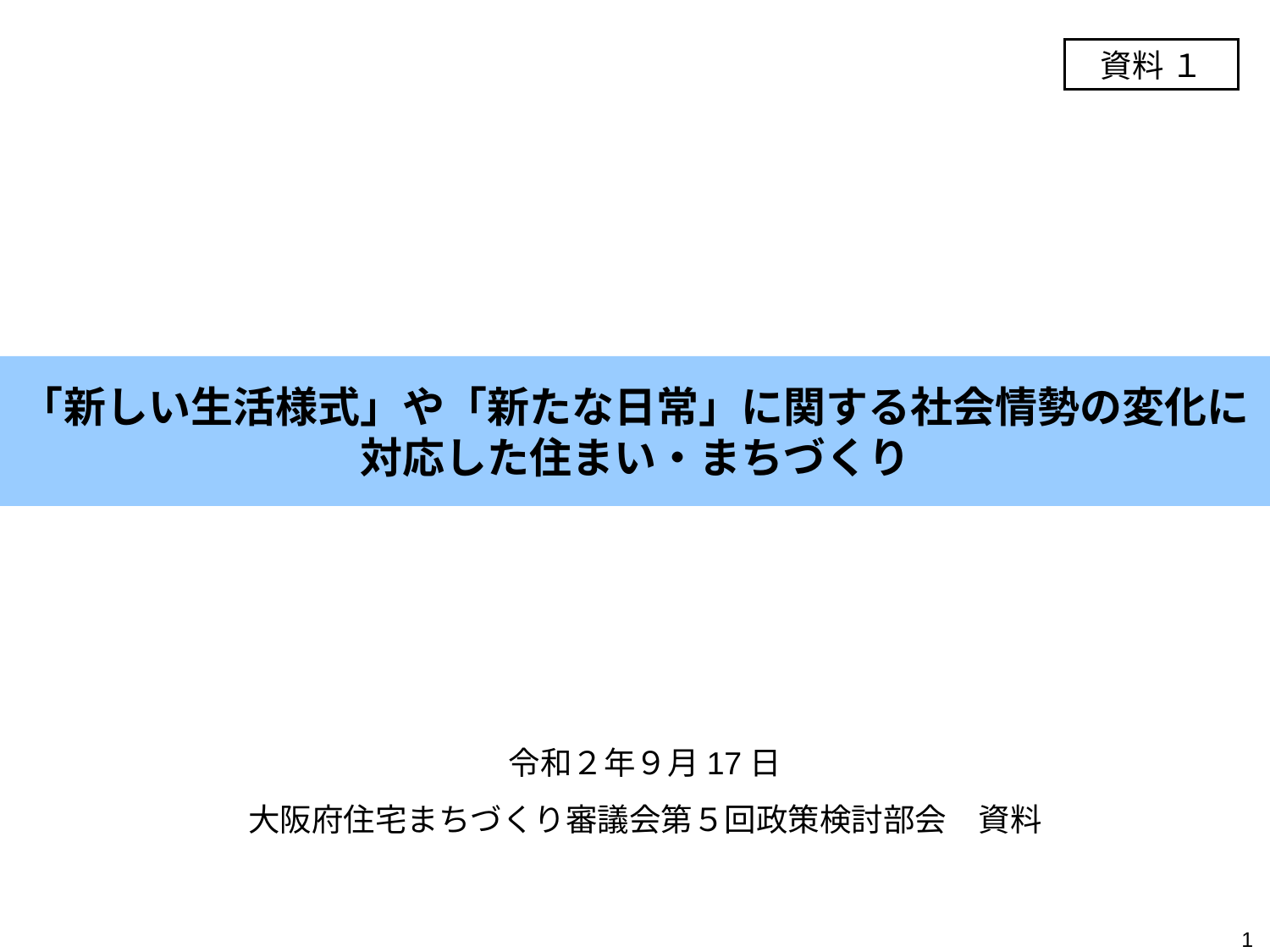

資料 １
「新しい生活様式」や「新たな日常」に関する社会情勢の変化に
対応した住まい・まちづくり
令和２年９月17日
大阪府住宅まちづくり審議会第５回政策検討部会　資料
1